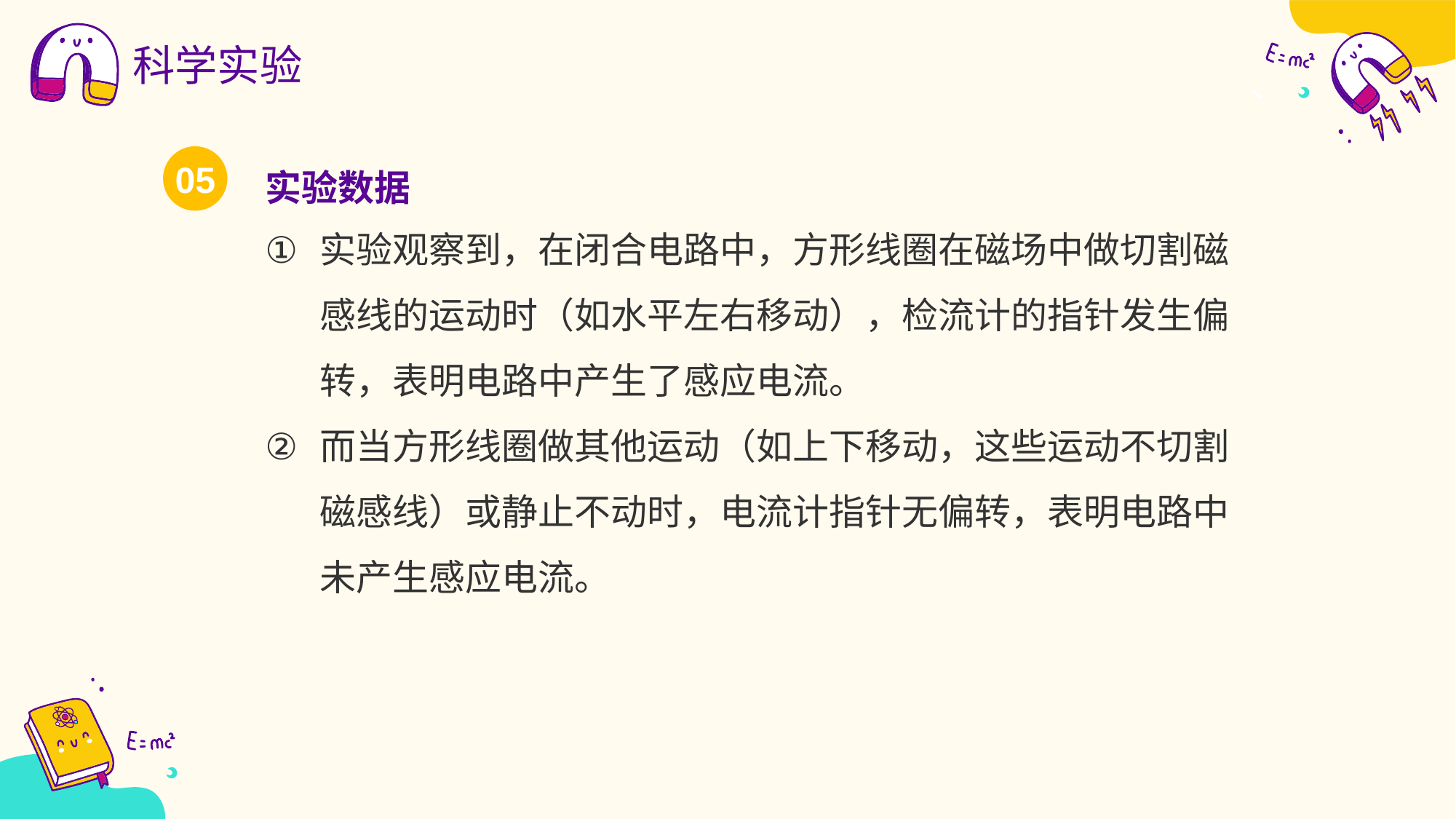

科学实验
实验数据
05
实验观察到，在闭合电路中，方形线圈在磁场中做切割磁感线的运动时（如水平左右移动），检流计的指针发生偏转，表明电路中产生了感应电流。
而当方形线圈做其他运动（如上下移动，这些运动不切割磁感线）或静止不动时，电流计指针无偏转，表明电路中未产生感应电流。